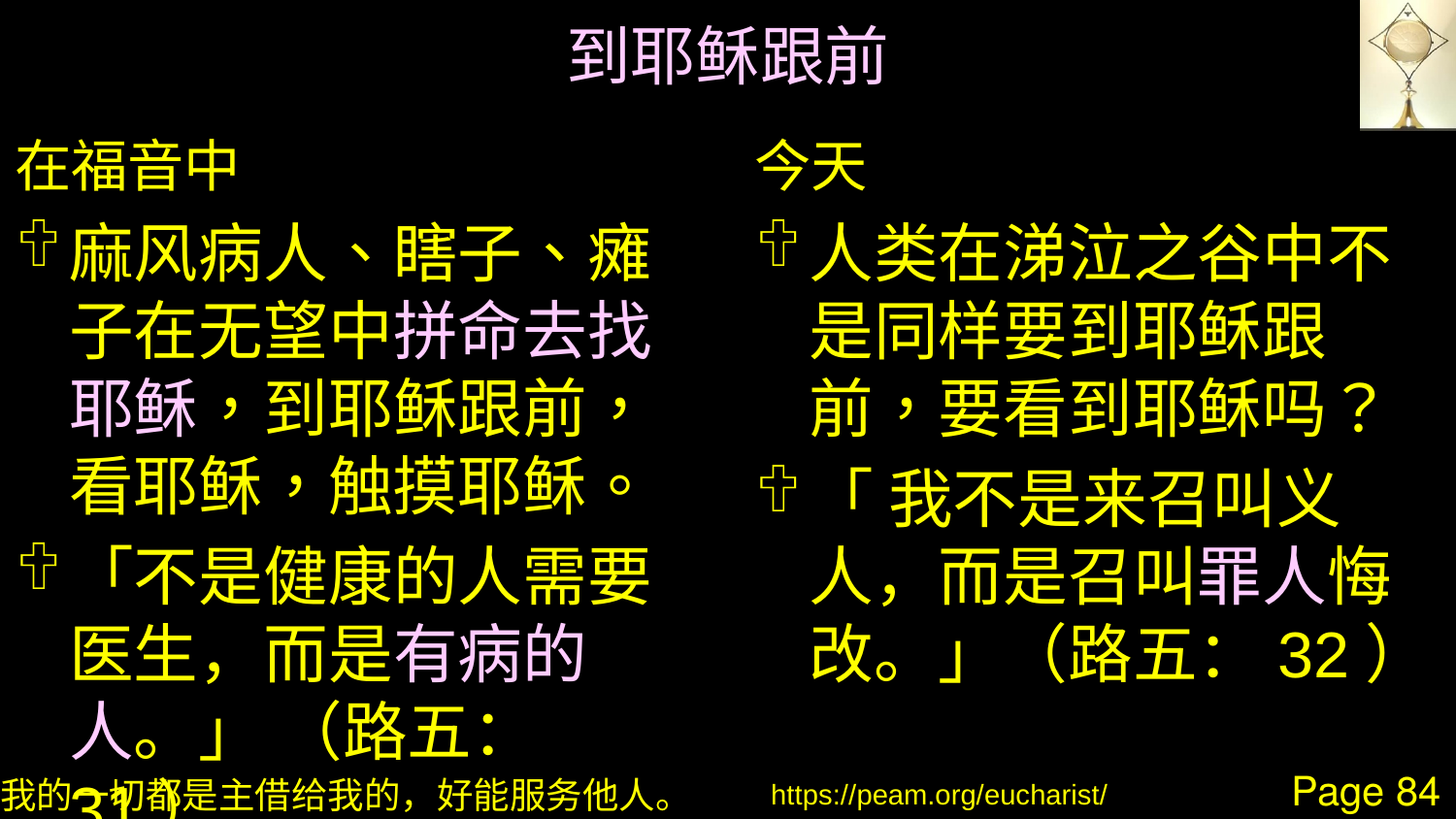

# 到耶稣跟前
在福音中
今天
麻风病人、瞎子、瘫子在无望中拼命去找耶稣，到耶稣跟前，看耶稣，触摸耶稣。
「不是健康的人需要医生，而是有病的人。」 （路五：31）

人类在涕泣之谷中不是同样要到耶稣跟前，要看到耶稣吗？
「 我不是来召叫义人，而是召叫罪人悔改。」（路五：32）